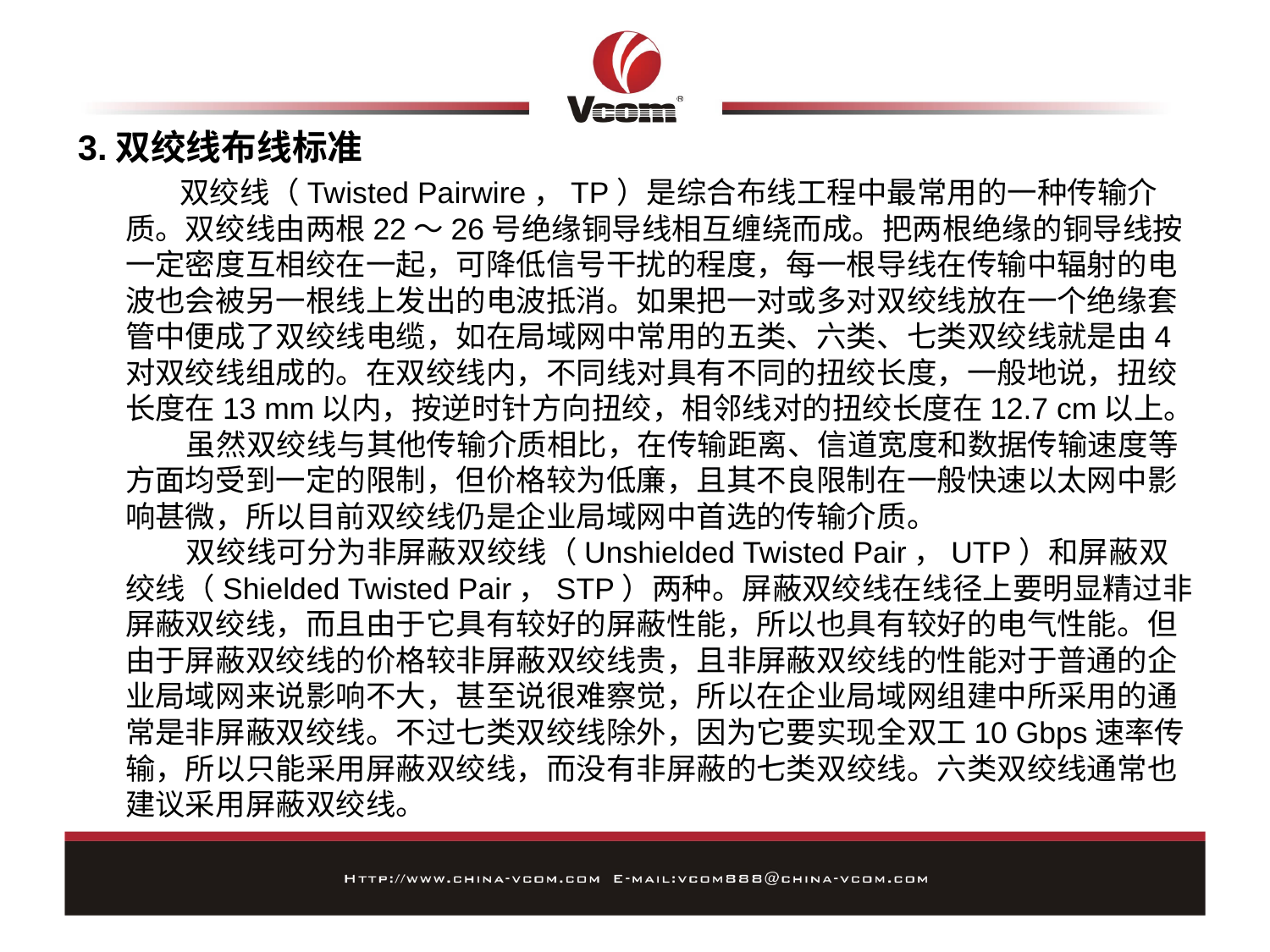

3.双绞线布线标准
              双绞线（Twisted Pairwire，TP）是综合布线工程中最常用的一种传输介质。双绞线由两根22～26号绝缘铜导线相互缠绕而成。把两根绝缘的铜导线按一定密度互相绞在一起，可降低信号干扰的程度，每一根导线在传输中辐射的电波也会被另一根线上发出的电波抵消。如果把一对或多对双绞线放在一个绝缘套管中便成了双绞线电缆，如在局域网中常用的五类、六类、七类双绞线就是由4对双绞线组成的。在双绞线内，不同线对具有不同的扭绞长度，一般地说，扭绞长度在13 mm以内，按逆时针方向扭绞，相邻线对的扭绞长度在12.7 cm以上。
         虽然双绞线与其他传输介质相比，在传输距离、信道宽度和数据传输速度等方面均受到一定的限制，但价格较为低廉，且其不良限制在一般快速以太网中影响甚微，所以目前双绞线仍是企业局域网中首选的传输介质。
         双绞线可分为非屏蔽双绞线（Unshielded Twisted Pair，UTP）和屏蔽双绞线（Shielded Twisted Pair，STP）两种。屏蔽双绞线在线径上要明显精过非屏蔽双绞线，而且由于它具有较好的屏蔽性能，所以也具有较好的电气性能。但由于屏蔽双绞线的价格较非屏蔽双绞线贵，且非屏蔽双绞线的性能对于普通的企业局域网来说影响不大，甚至说很难察觉，所以在企业局域网组建中所采用的通常是非屏蔽双绞线。不过七类双绞线除外，因为它要实现全双工10 Gbps速率传输，所以只能采用屏蔽双绞线，而没有非屏蔽的七类双绞线。六类双绞线通常也建议采用屏蔽双绞线。